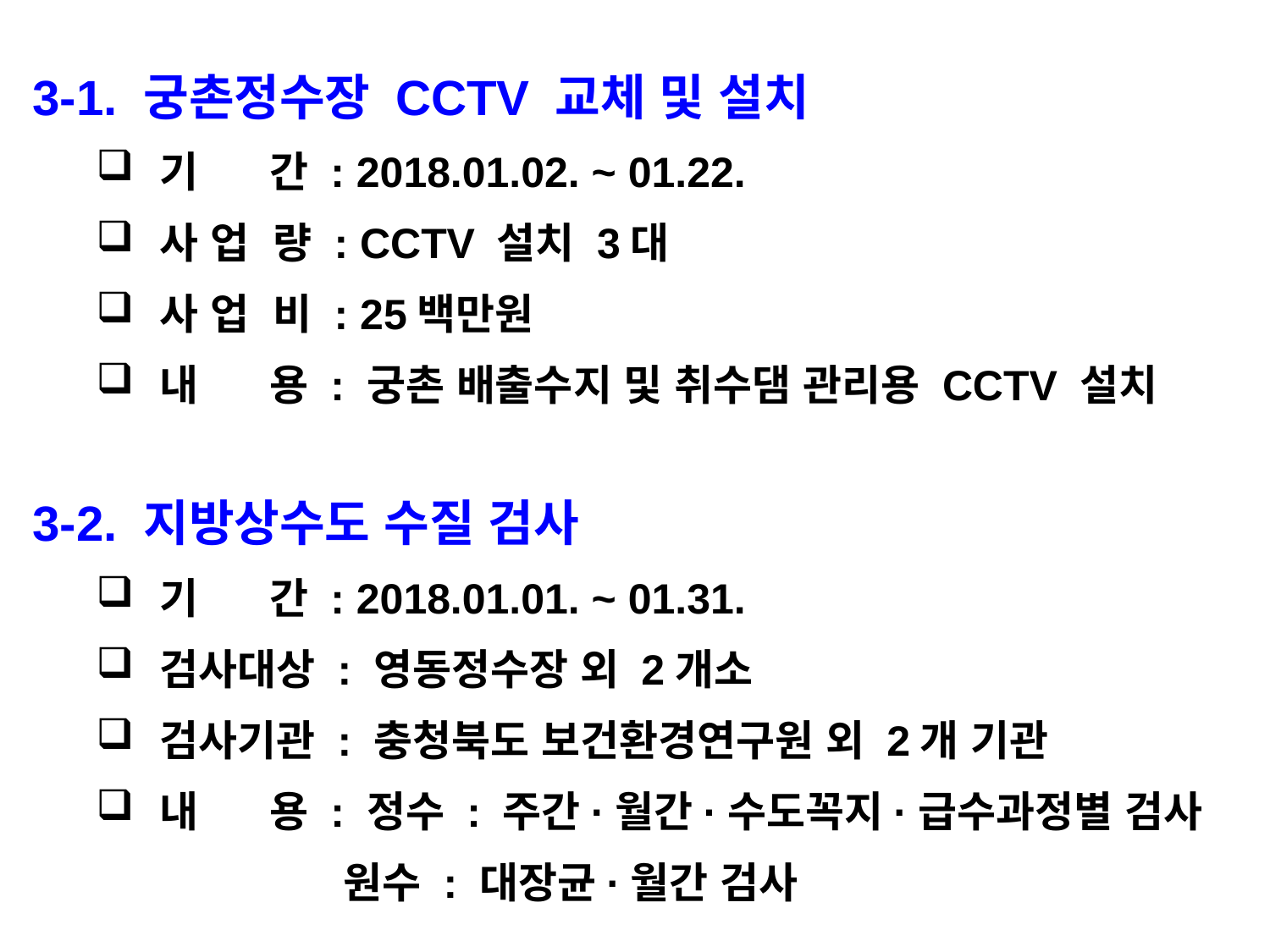

3-1. 궁촌정수장 CCTV 교체 및 설치
기      간 : 2018.01.02. ~ 01.22.
사 업  량 : CCTV 설치 3대
사 업  비 : 25백만원
내      용 : 궁촌 배출수지 및 취수댐 관리용 CCTV 설치
3-2. 지방상수도 수질 검사
기      간 : 2018.01.01. ~ 01.31.
검사대상 : 영동정수장 외 2개소
검사기관 : 충청북도 보건환경연구원 외 2개 기관
내      용 : 정수 : 주간·월간·수도꼭지·급수과정별 검사
                    원수 : 대장균·월간 검사